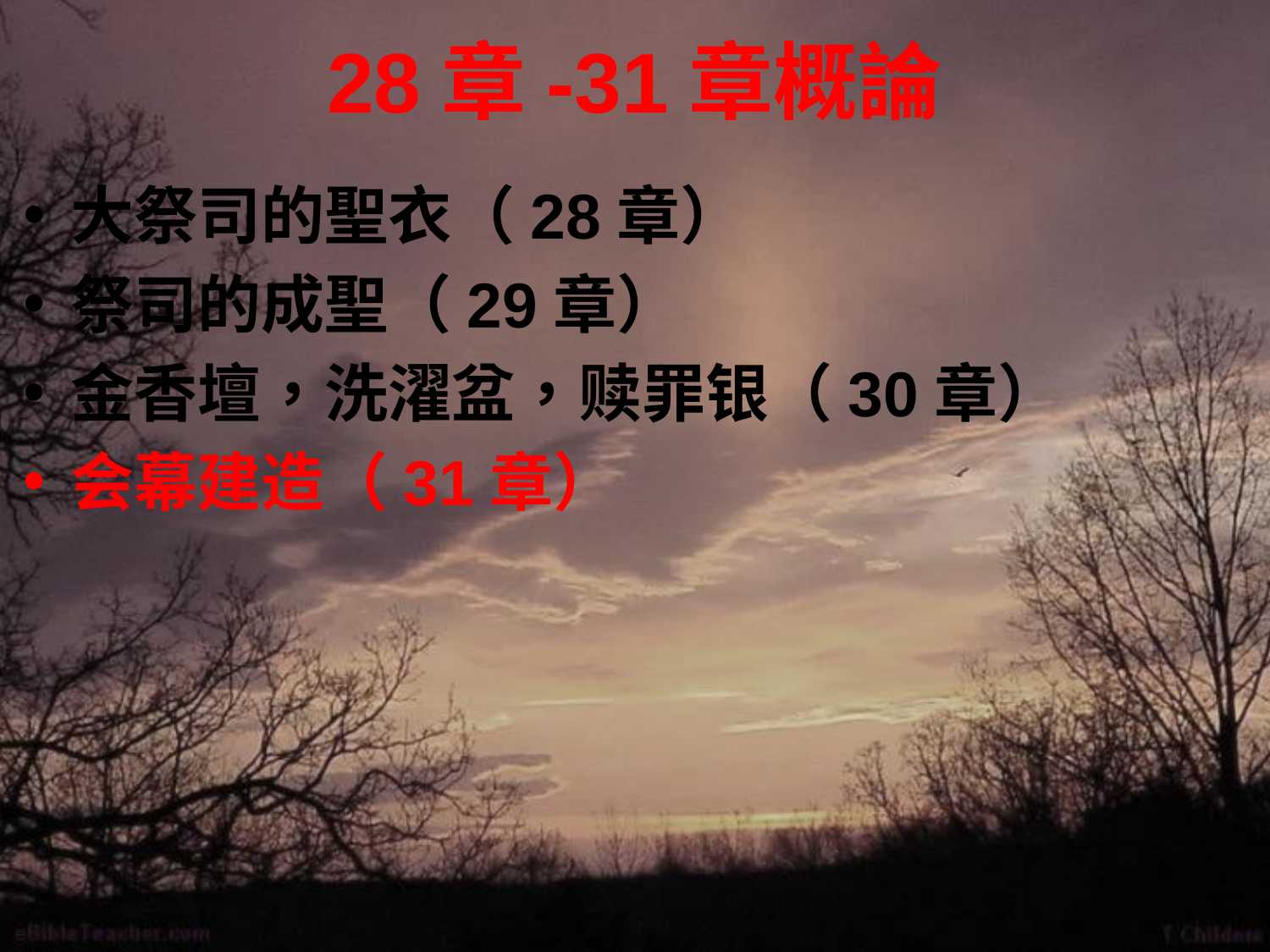

# 28章-31章概論
大祭司的聖衣（28章）
祭司的成聖（29章）
金香壇，洗濯盆，赎罪银（30章）
会幕建造（31章）